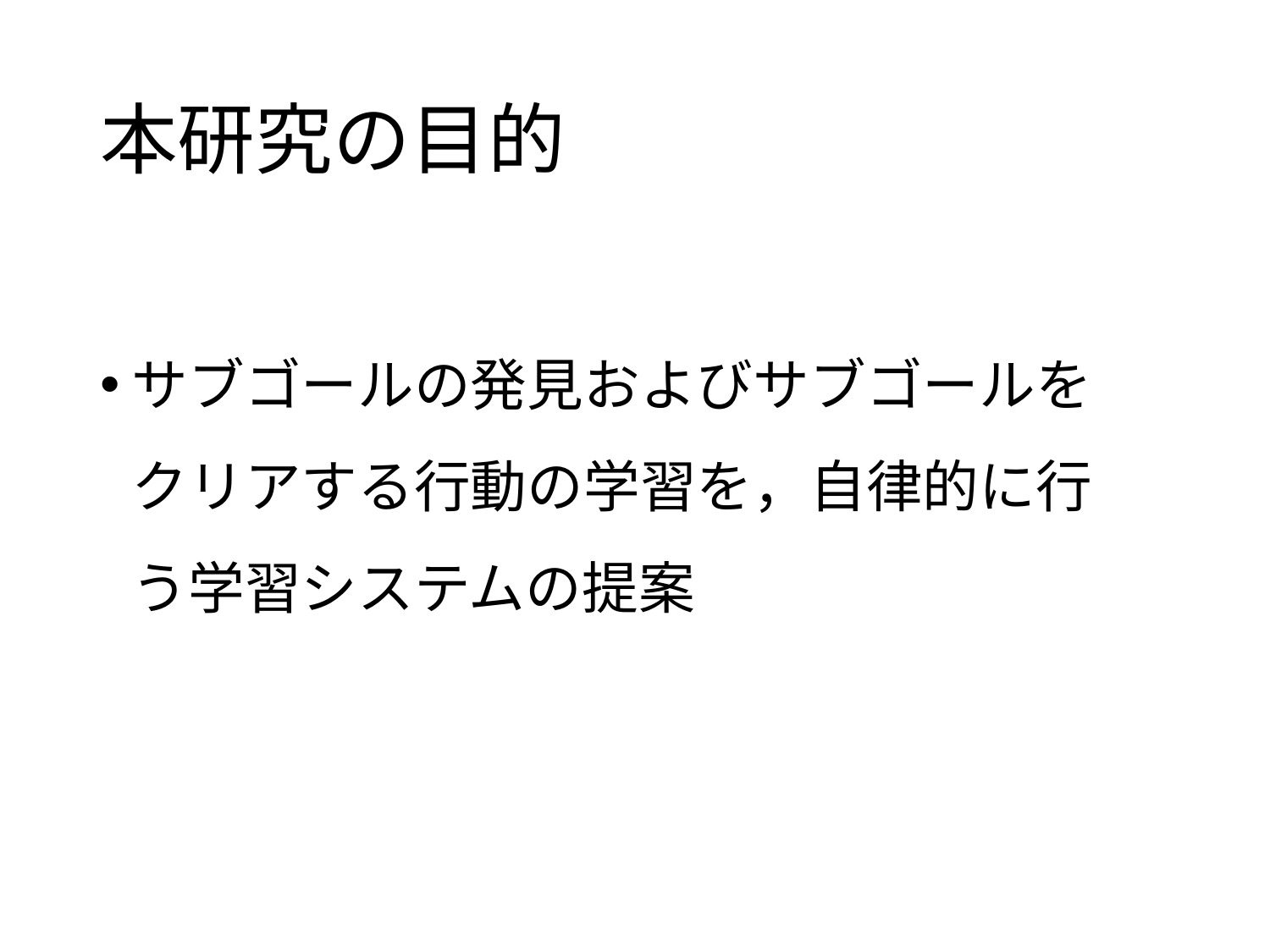

# 本研究の目的
サブゴールの発見およびサブゴールをクリアする行動の学習を，自律的に行う学習システムの提案